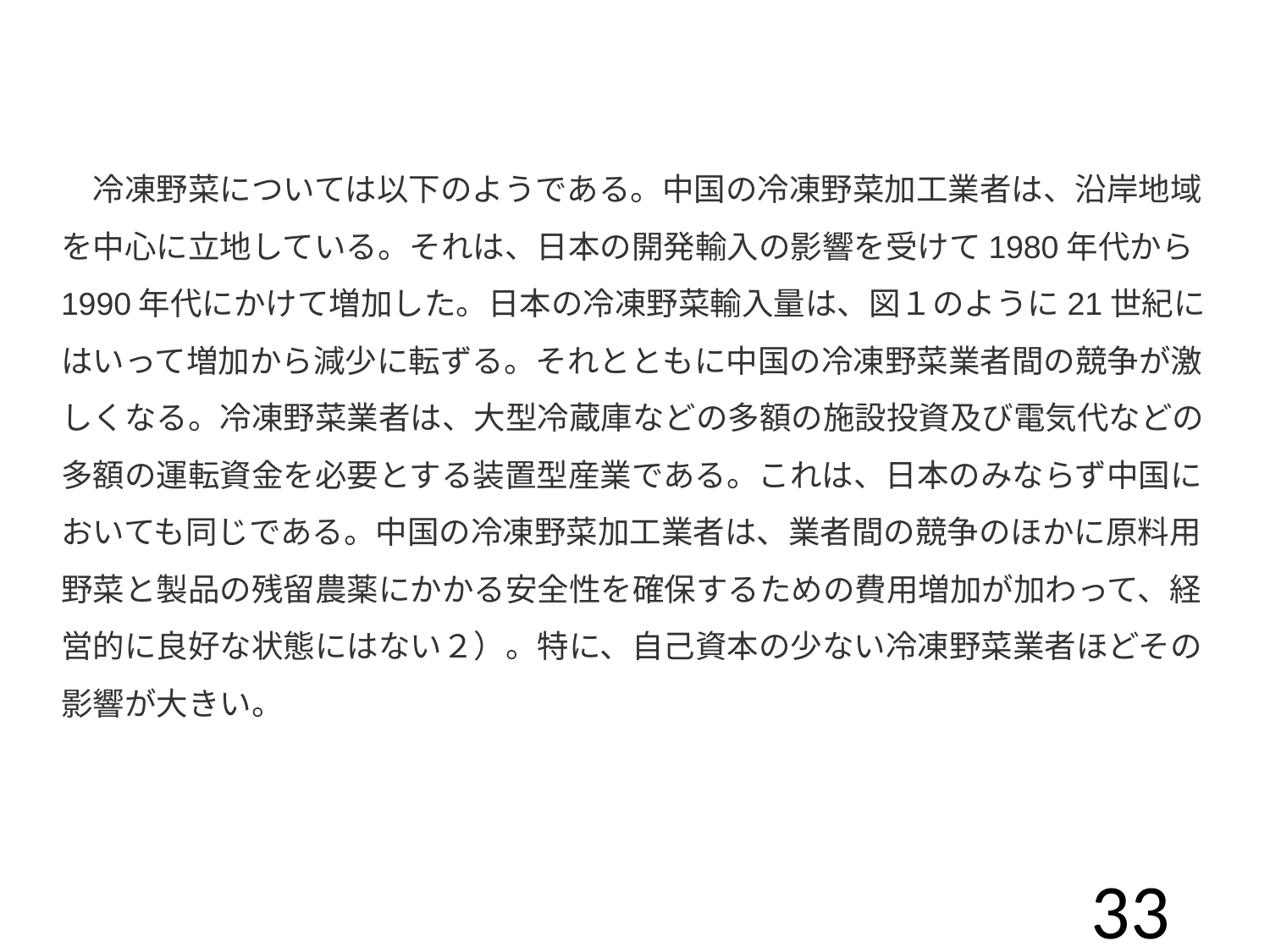

冷凍野菜については以下のようである。中国の冷凍野菜加工業者は、沿岸地域を中心に立地している。それは、日本の開発輸入の影響を受けて1980年代から1990年代にかけて増加した。日本の冷凍野菜輸入量は、図１のように21世紀にはいって増加から減少に転ずる。それとともに中国の冷凍野菜業者間の競争が激しくなる。冷凍野菜業者は、大型冷蔵庫などの多額の施設投資及び電気代などの多額の運転資金を必要とする装置型産業である。これは、日本のみならず中国においても同じである。中国の冷凍野菜加工業者は、業者間の競争のほかに原料用野菜と製品の残留農薬にかかる安全性を確保するための費用増加が加わって、経営的に良好な状態にはない２）。特に、自己資本の少ない冷凍野菜業者ほどその影響が大きい。
33